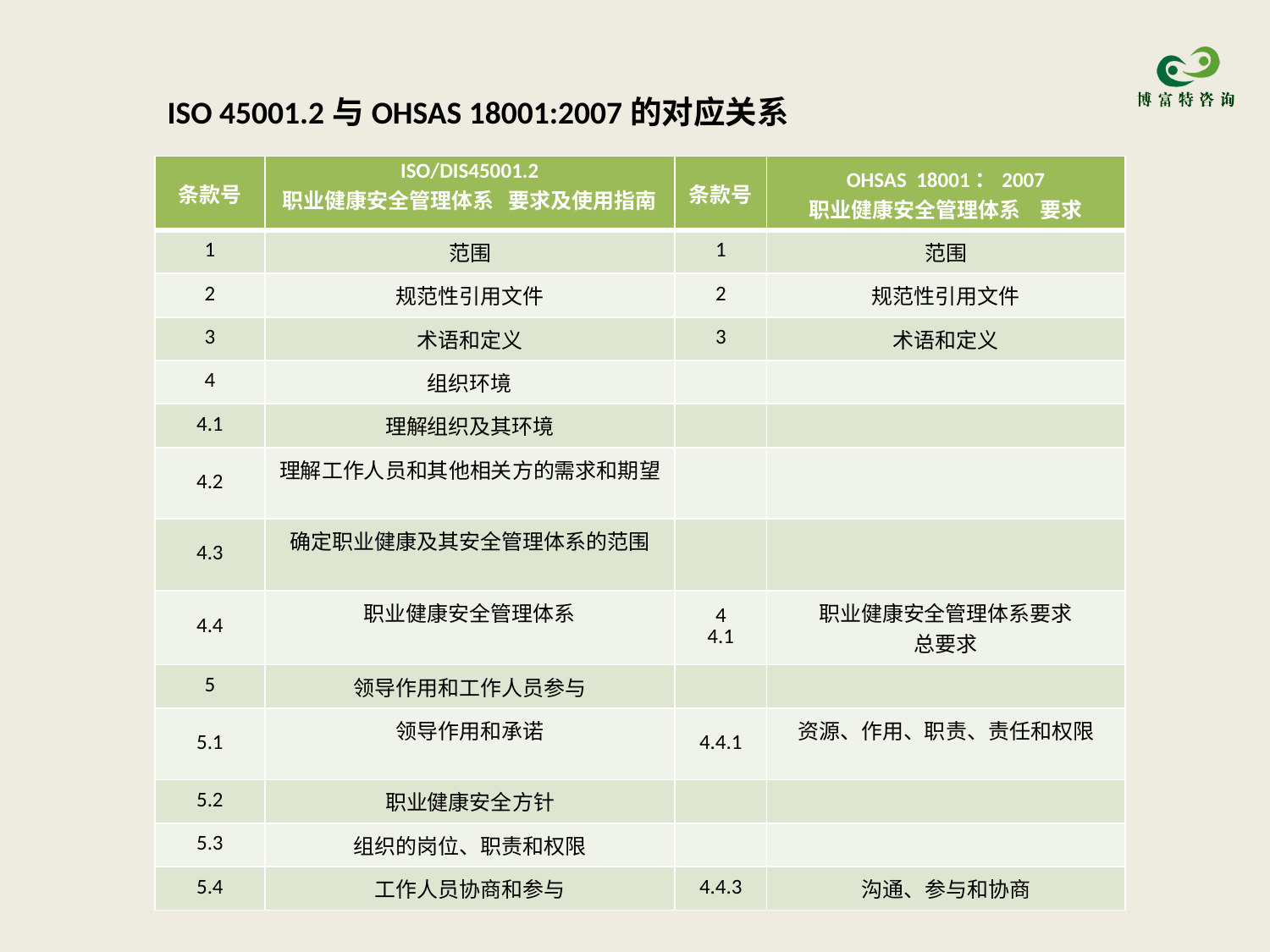

ISO 45001.2与OHSAS 18001:2007的对应关系
| 条款号 | ISO/DIS45001.2 职业健康安全管理体系 要求及使用指南 | 条款号 | OHSAS 18001：2007 职业健康安全管理体系 要求 |
| --- | --- | --- | --- |
| 1 | 范围 | 1 | 范围 |
| 2 | 规范性引用文件 | 2 | 规范性引用文件 |
| 3 | 术语和定义 | 3 | 术语和定义 |
| 4 | 组织环境 |  |  |
| 4.1 | 理解组织及其环境 |  |  |
| 4.2 | 理解工作人员和其他相关方的需求和期望 |  |  |
| 4.3 | 确定职业健康及其安全管理体系的范围 |  |  |
| 4.4 | 职业健康安全管理体系 | 4 4.1 | 职业健康安全管理体系要求 总要求 |
| 5 | 领导作用和工作人员参与 |  |  |
| 5.1 | 领导作用和承诺 | 4.4.1 | 资源、作用、职责、责任和权限 |
| 5.2 | 职业健康安全方针 |  |  |
| 5.3 | 组织的岗位、职责和权限 |  |  |
| 5.4 | 工作人员协商和参与 | 4.4.3 | 沟通、参与和协商 |